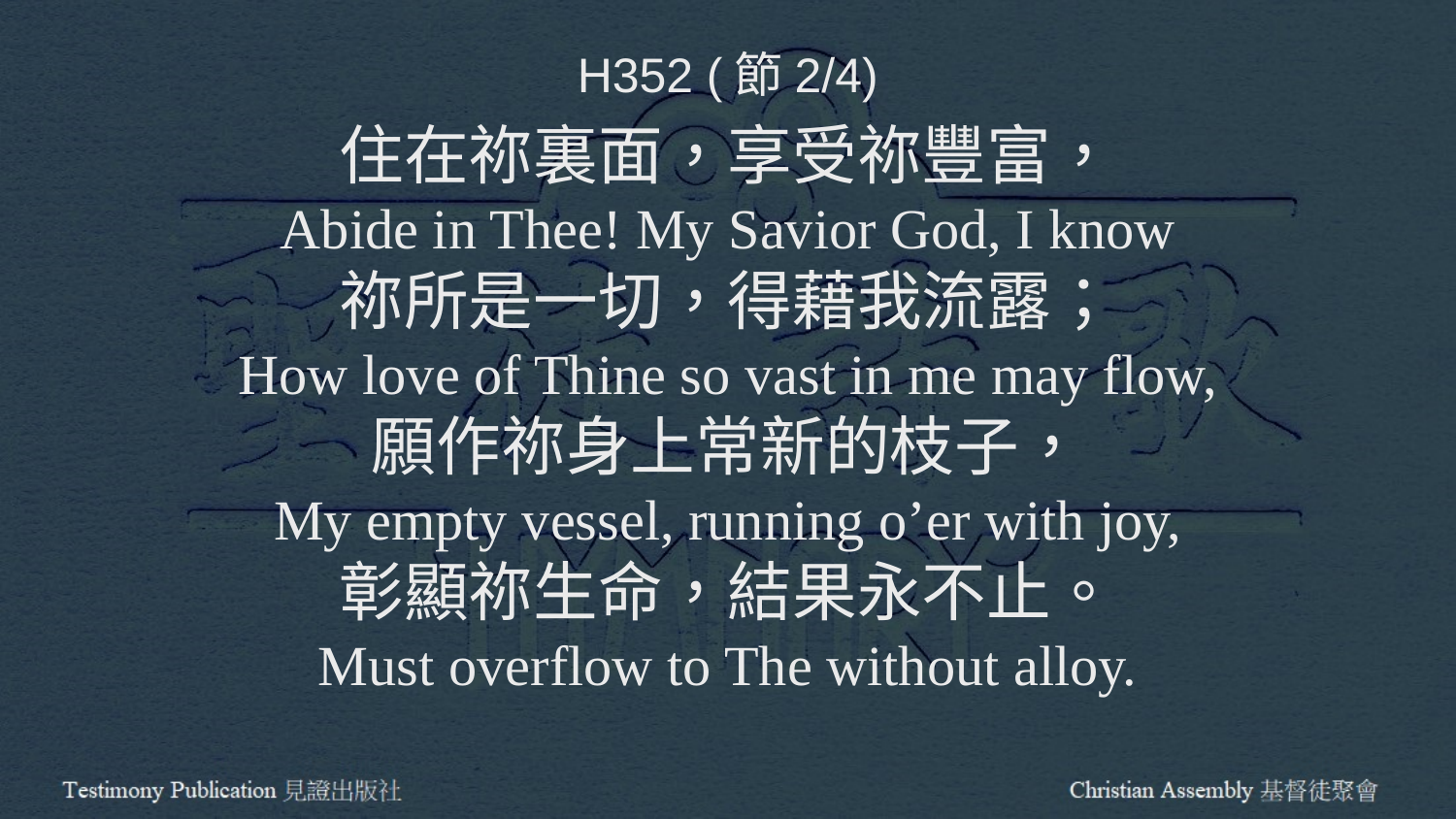

H352 (節2/4)
住在祢裏面，享受祢豐富，
Abide in Thee! My Savior God, I know
祢所是一切，得藉我流露；
How love of Thine so vast in me may flow,
願作祢身上常新的枝子，
My empty vessel, running o’er with joy,
彰顯祢生命，結果永不止。
Must overflow to The without alloy.